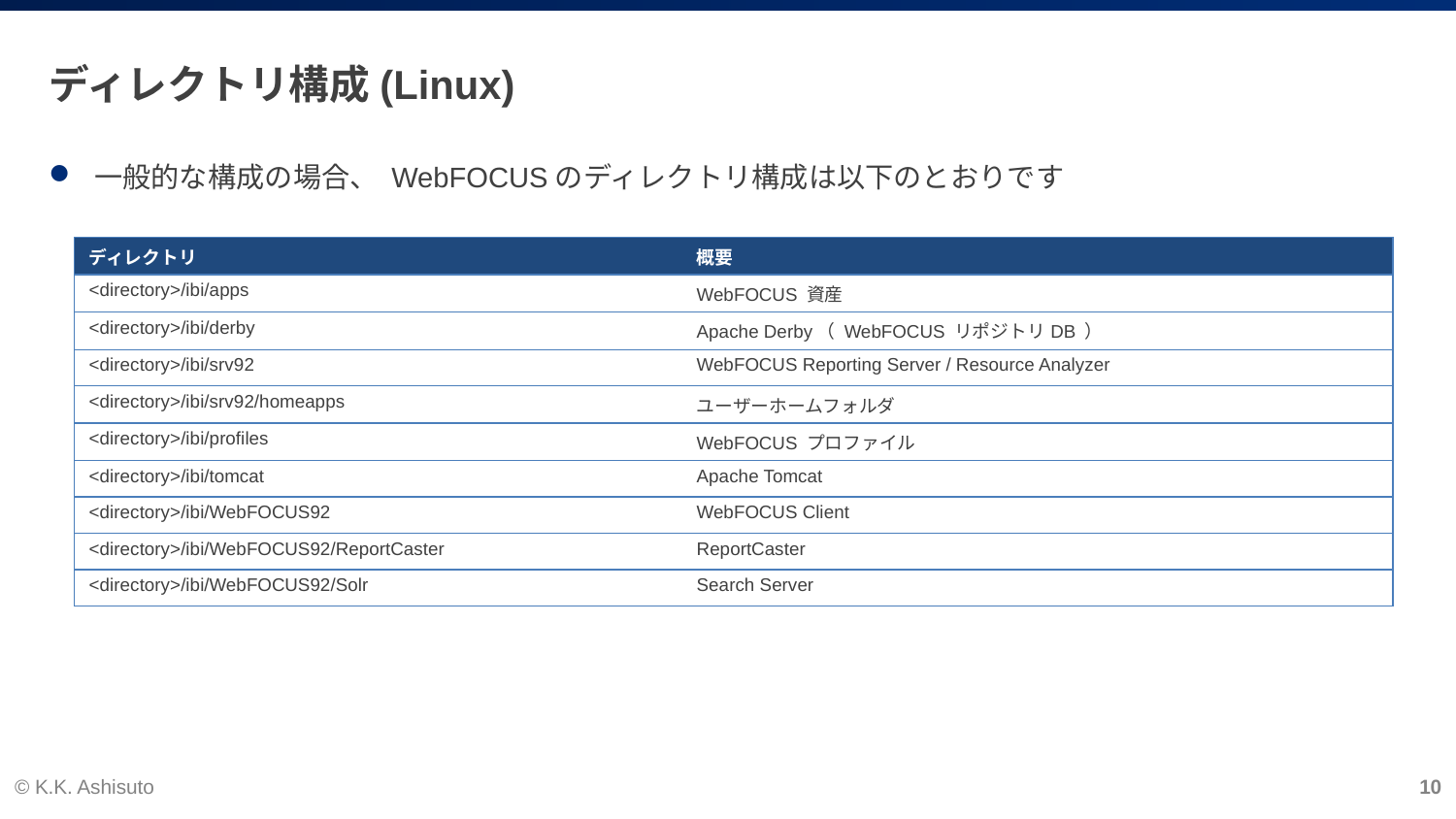

# ディレクトリ構成(Linux)
一般的な構成の場合、 WebFOCUSのディレクトリ構成は以下のとおりです
| ディレクトリ | 概要 |
| --- | --- |
| <directory>/ibi/apps | WebFOCUS 資産 |
| <directory>/ibi/derby | Apache Derby（ WebFOCUS リポジトリDB ） |
| <directory>/ibi/srv92 | WebFOCUS Reporting Server / Resource Analyzer |
| <directory>/ibi/srv92/homeapps | ユーザーホームフォルダ |
| <directory>/ibi/profiles | WebFOCUS プロファイル |
| <directory>/ibi/tomcat | Apache Tomcat |
| <directory>/ibi/WebFOCUS92 | WebFOCUS Client |
| <directory>/ibi/WebFOCUS92/ReportCaster | ReportCaster |
| <directory>/ibi/WebFOCUS92/Solr | Search Server |
© K.K. Ashisuto
10